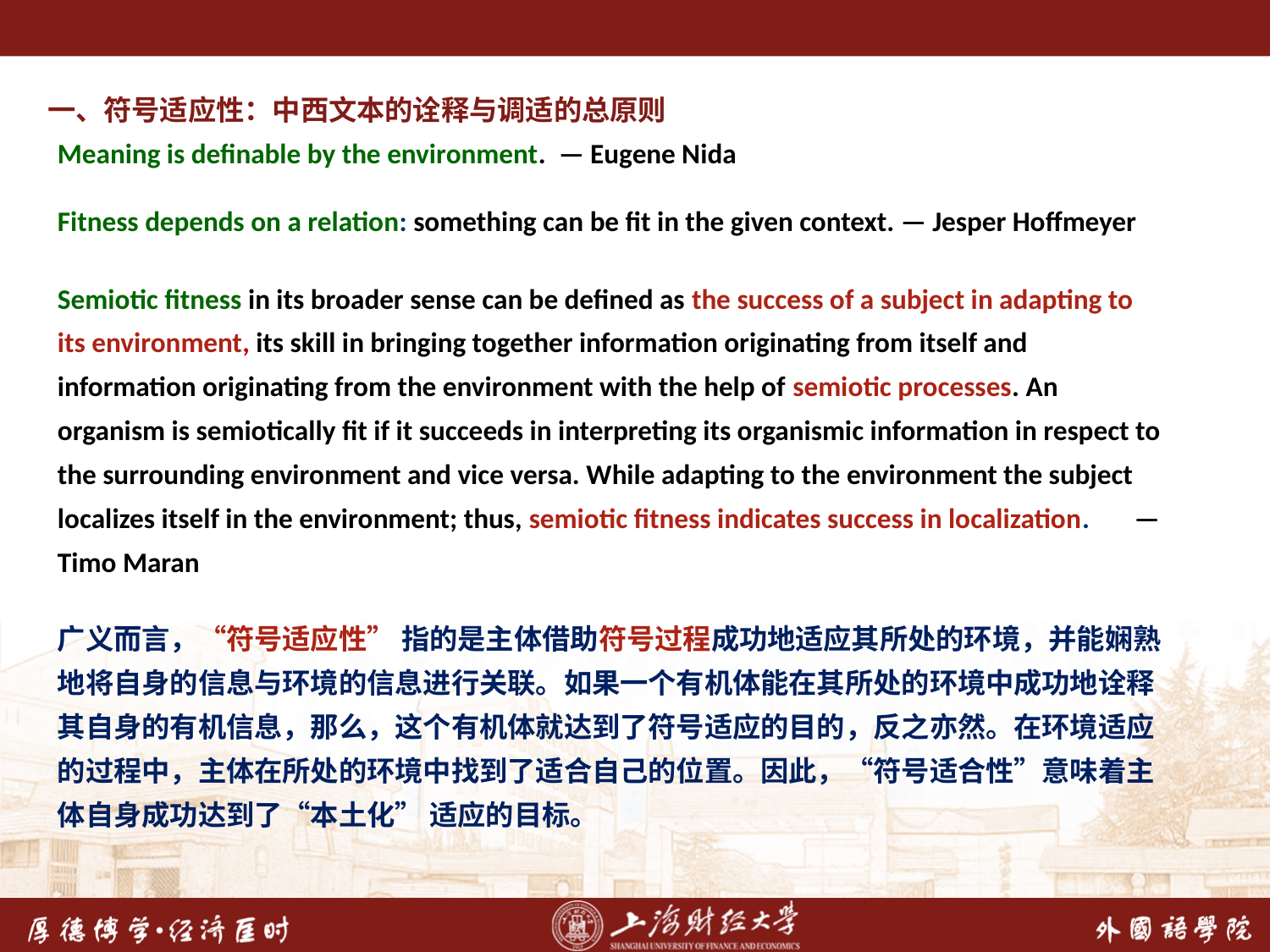

一、符号适应性：中西文本的诠释与调适的总原则
Meaning is definable by the environment.  — Eugene Nida

Fitness depends on a relation: something can be fit in the given context. — Jesper Hoffmeyer

Semiotic fitness in its broader sense can be defined as the success of a subject in adapting to its environment, its skill in bringing together information originating from itself and information originating from the environment with the help of semiotic processes. An organism is semiotically fit if it succeeds in interpreting its organismic information in respect to the surrounding environment and vice versa. While adapting to the environment the subject localizes itself in the environment; thus, semiotic fitness indicates success in localization.       — Timo Maran

广义而言，“符号适应性” 指的是主体借助符号过程成功地适应其所处的环境，并能娴熟地将自身的信息与环境的信息进行关联。如果一个有机体能在其所处的环境中成功地诠释其自身的有机信息，那么，这个有机体就达到了符号适应的目的，反之亦然。在环境适应的过程中，主体在所处的环境中找到了适合自己的位置。因此，“符号适合性”意味着主体自身成功达到了“本土化” 适应的目标。